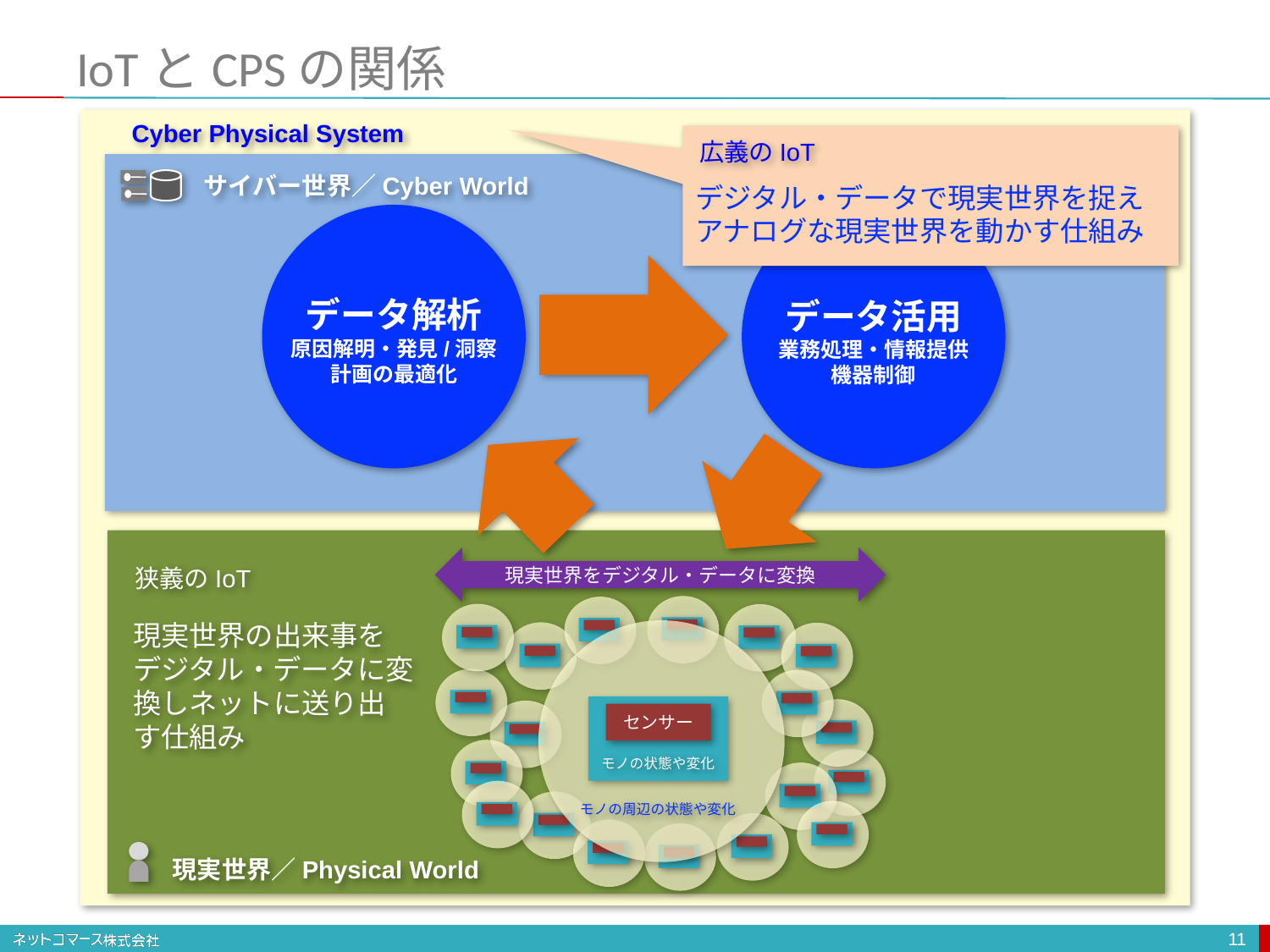

# IoTとCPSの関係

Cyber Physical System

広義のIoT

サイバー世界／Cyber World

デジタル・データで現実世界を捉え
アナログな現実世界を動かす仕組み

データ解析
原因解明・発見/洞察
計画の最適化
データ活用
業務処理・情報提供
機器制御

現実世界をデジタル・データに変換
狭義のIoT

現実世界の出来事をデジタル・データに変換しネットに送り出す仕組み

センサー
モノの状態や変化
モノの周辺の状態や変化

現実世界／Physical World
11